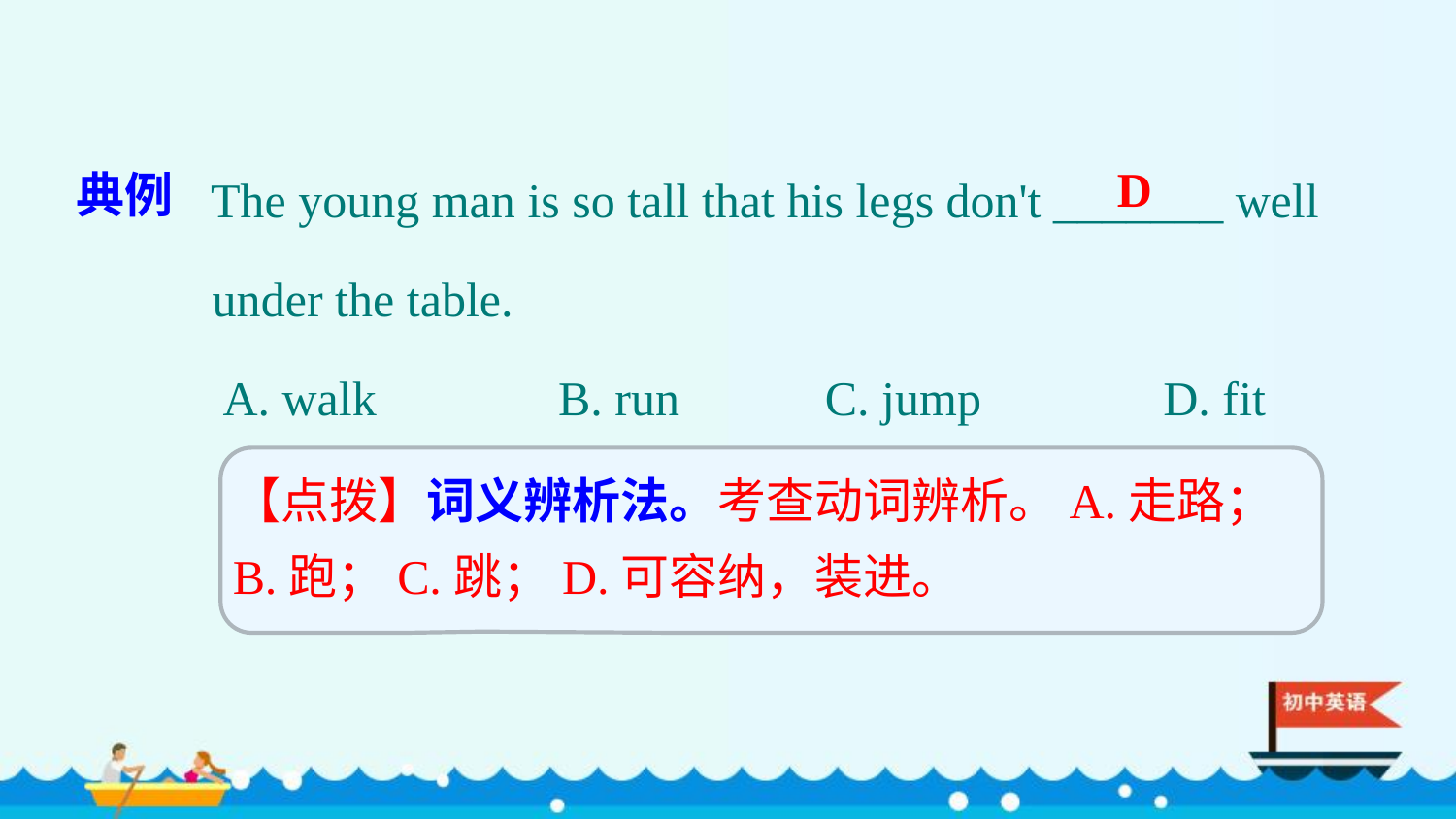

The young man is so tall that his legs don't _______ well under the table.
  A. walk               B. run            C. jump               D. fit
典例
D
【点拨】词义辨析法。考查动词辨析。A.走路；B.跑；C.跳；D.可容纳，装进。